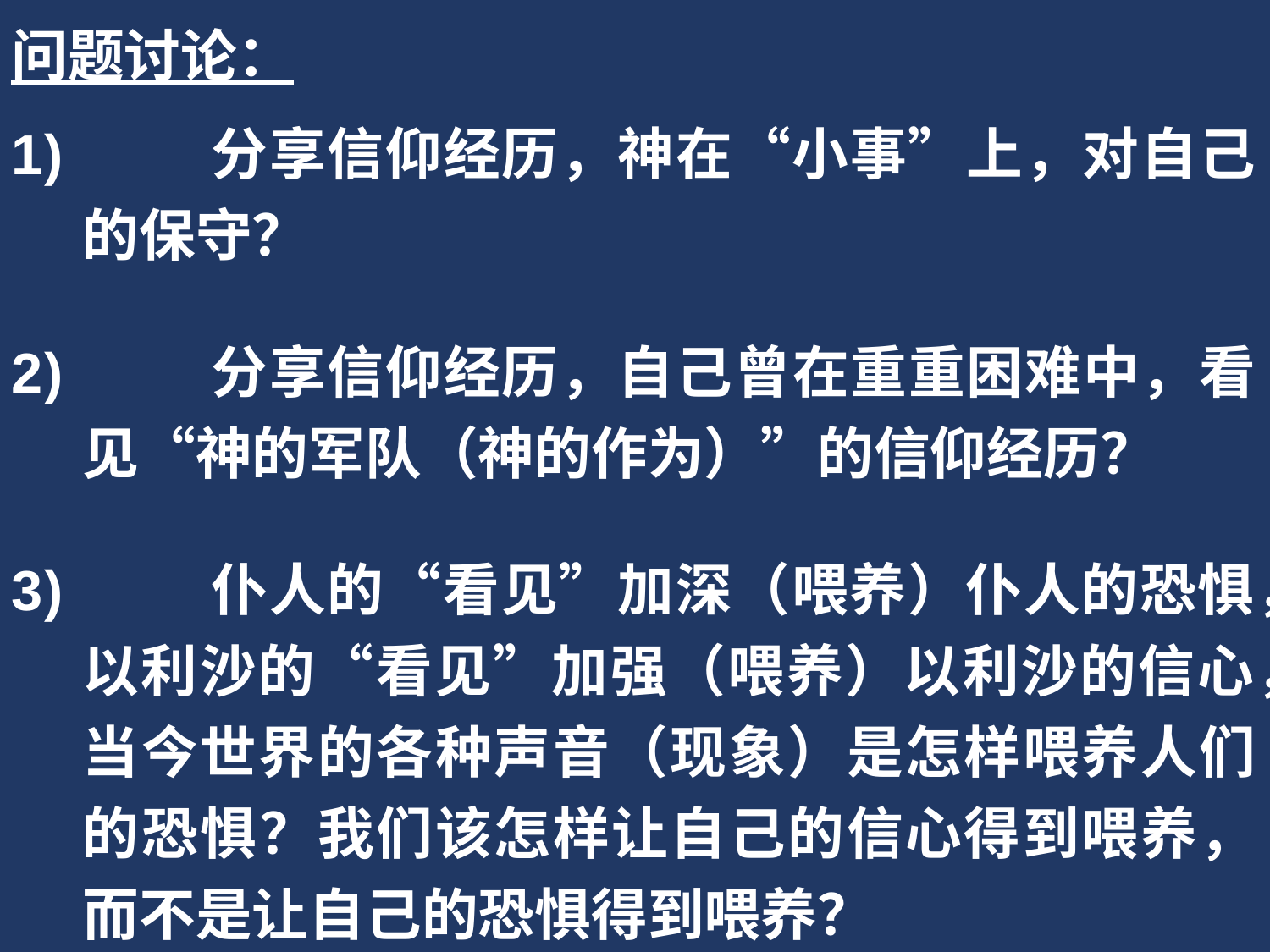

问题讨论：
	分享信仰经历，神在“小事”上，对自己的保守？

	分享信仰经历，自己曾在重重困难中，看见“神的军队（神的作为）”的信仰经历？

	仆人的“看见”加深（喂养）仆人的恐惧，以利沙的“看见”加强（喂养）以利沙的信心，当今世界的各种声音（现象）是怎样喂养人们的恐惧？我们该怎样让自己的信心得到喂养，而不是让自己的恐惧得到喂养？